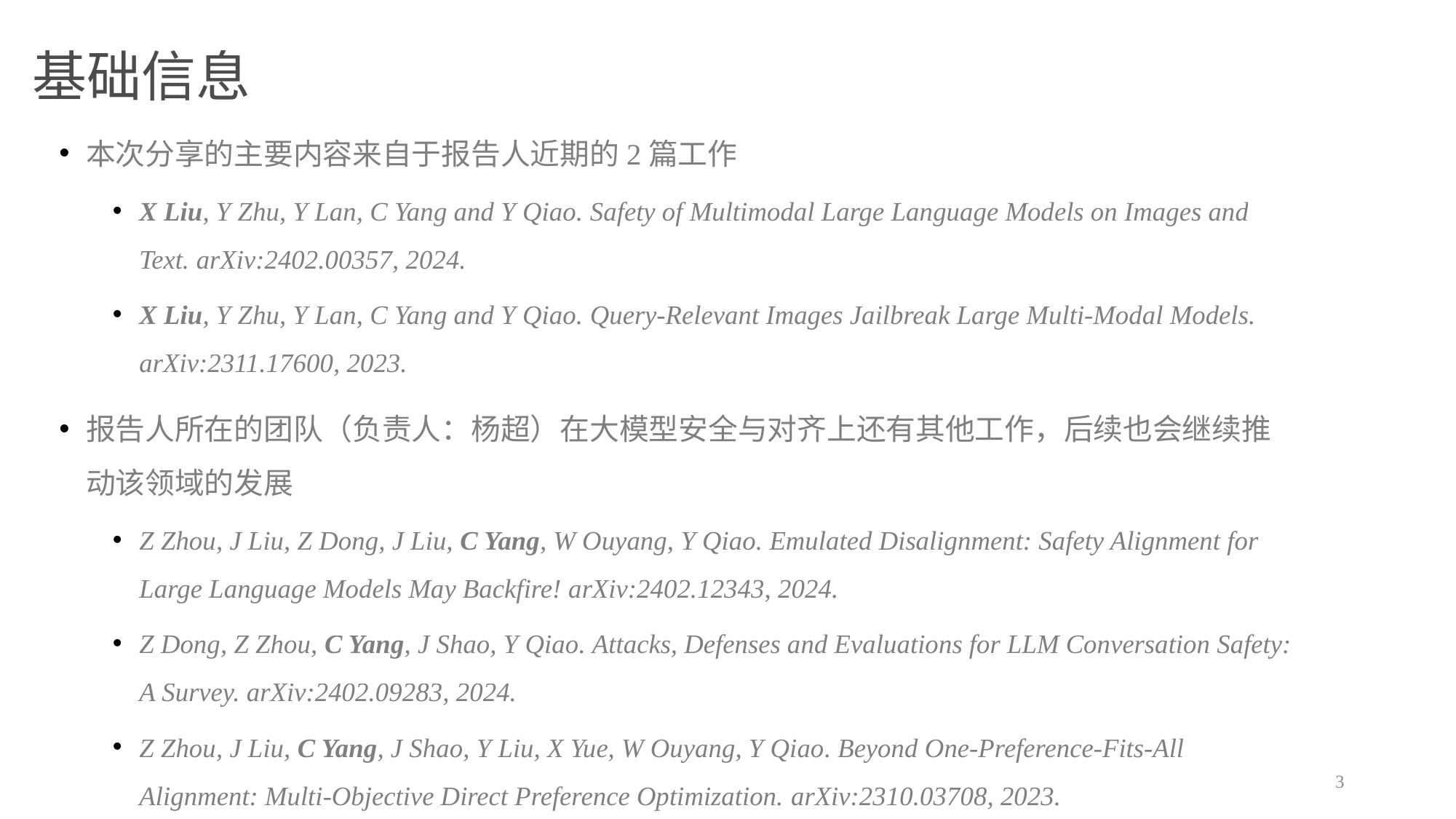

# 基础信息
本次分享的主要内容来自于报告人近期的2篇工作
X Liu, Y Zhu, Y Lan, C Yang and Y Qiao. Safety of Multimodal Large Language Models on Images and Text. arXiv:2402.00357, 2024.
X Liu, Y Zhu, Y Lan, C Yang and Y Qiao. Query-Relevant Images Jailbreak Large Multi-Modal Models. arXiv:2311.17600, 2023.
报告人所在的团队（负责人：杨超）在大模型安全与对齐上还有其他工作，后续也会继续推动该领域的发展
Z Zhou, J Liu, Z Dong, J Liu, C Yang, W Ouyang, Y Qiao. Emulated Disalignment: Safety Alignment for Large Language Models May Backfire! arXiv:2402.12343, 2024.
Z Dong, Z Zhou, C Yang, J Shao, Y Qiao. Attacks, Defenses and Evaluations for LLM Conversation Safety: A Survey. arXiv:2402.09283, 2024.
Z Zhou, J Liu, C Yang, J Shao, Y Liu, X Yue, W Ouyang, Y Qiao. Beyond One-Preference-Fits-All Alignment: Multi-Objective Direct Preference Optimization. arXiv:2310.03708, 2023.
3